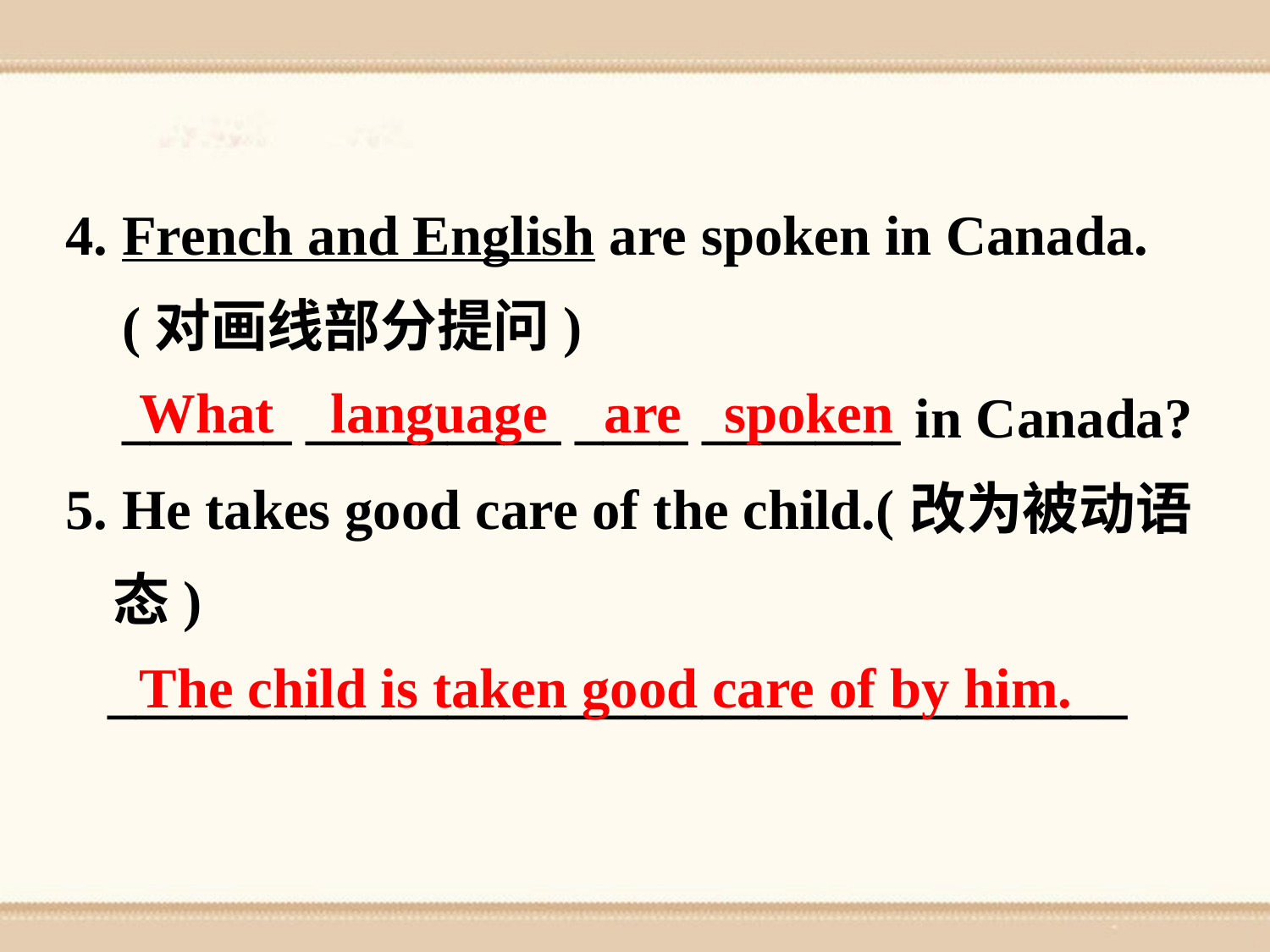

4. French and English are spoken in Canada.
    (对画线部分提问)
    ______ _________ ____ _______ in Canada?
5. He takes good care of the child.(改为被动语态)
   ____________________________________
What    language    are   spoken
The child is taken good care of by him.